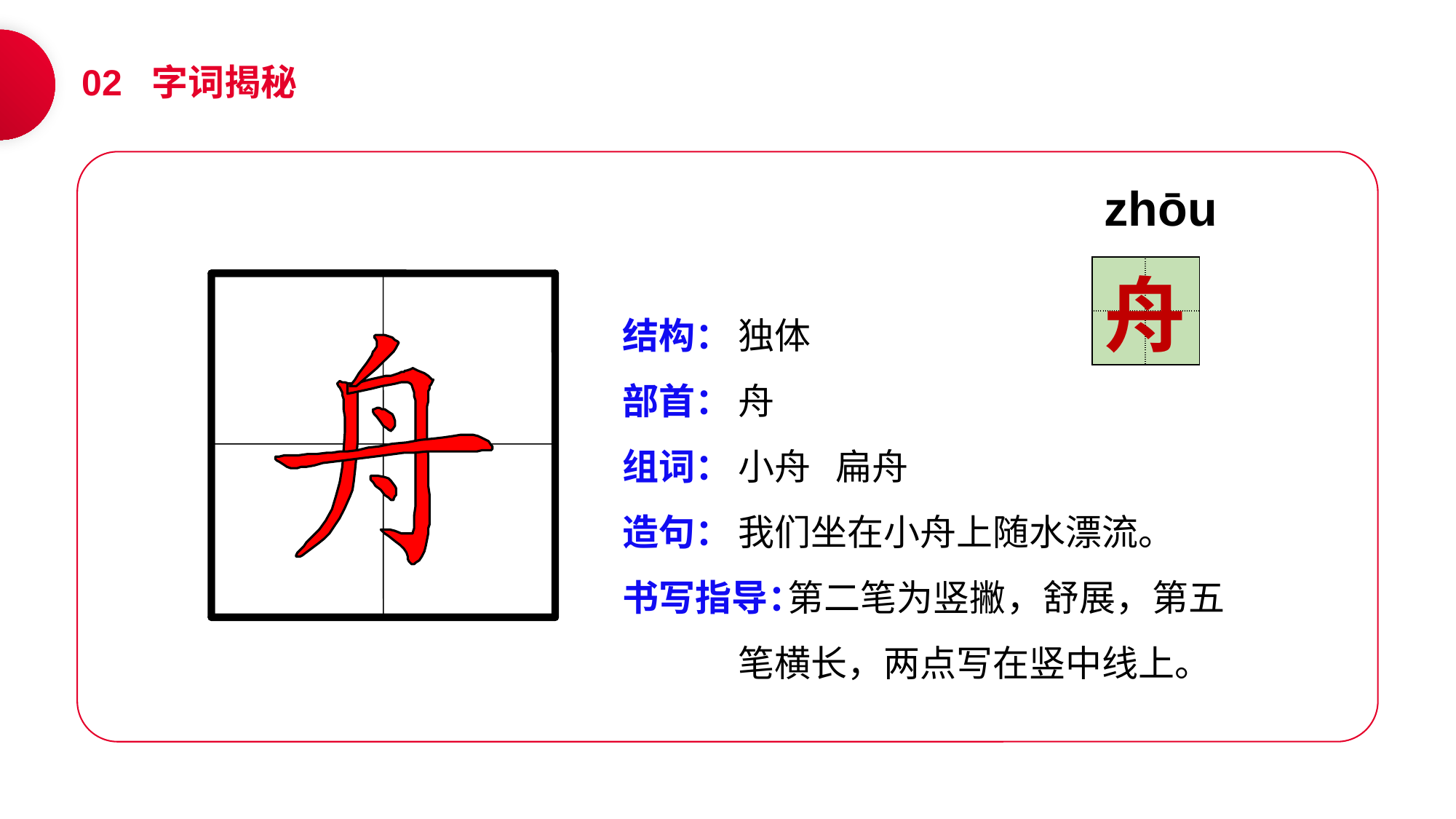

02  字词揭秘
zhōu
|  |  |
| --- | --- |
|  |  |
舟

结构：
部首：
组词：
造句：
书写指导：

独体
舟
小舟   扁舟
我们坐在小舟上随水漂流。
     第二笔为竖撇，舒展，第五笔横长，两点写在竖中线上。